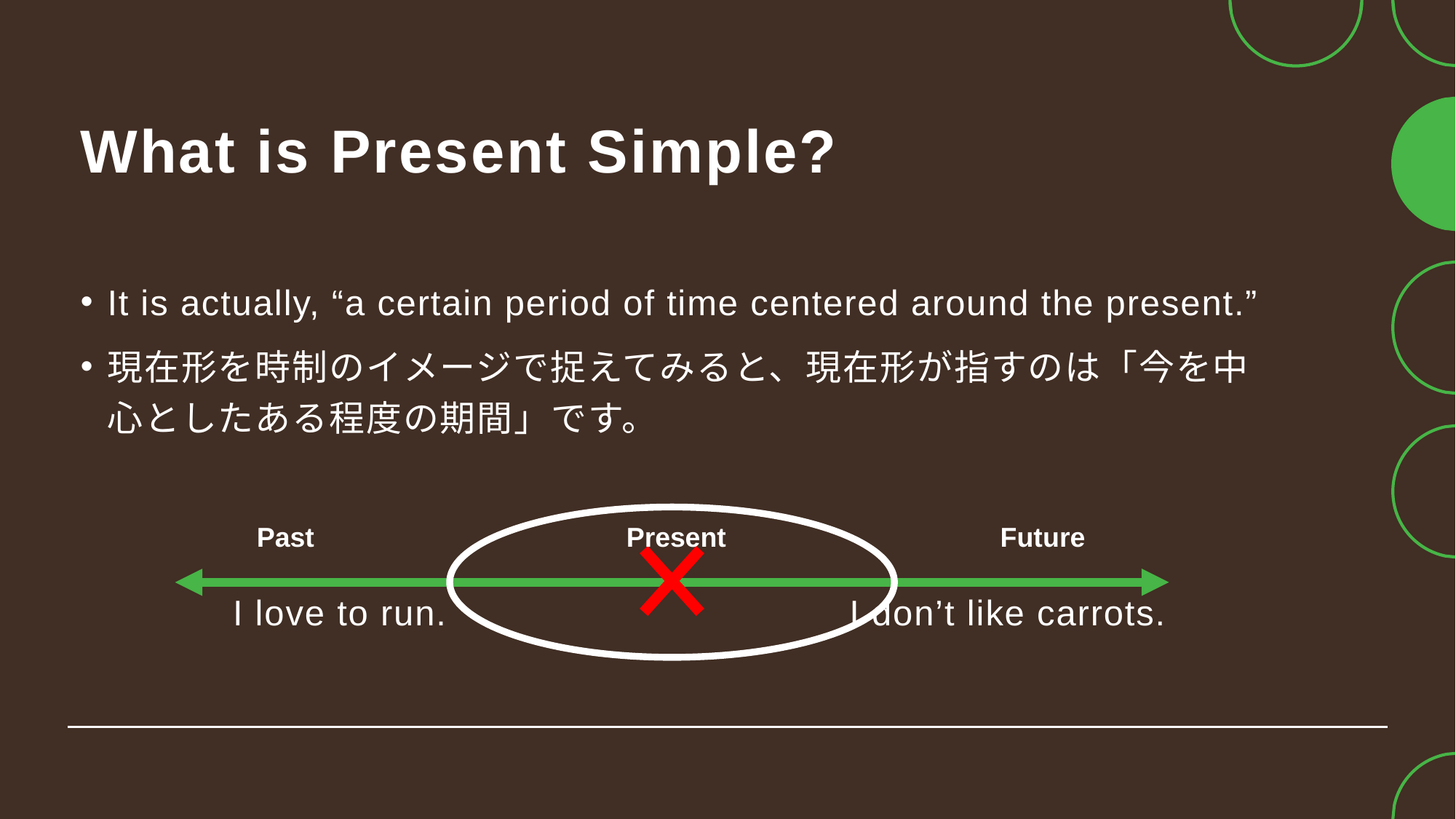

# What is Present Simple?
It is actually, “a certain period of time centered around the present.”
現在形を時制のイメージで捉えてみると、現在形が指すのは「今を中心としたある程度の期間」です。

     I love to run.                                    I don’t like carrots.

Past                                         Present                                    Future